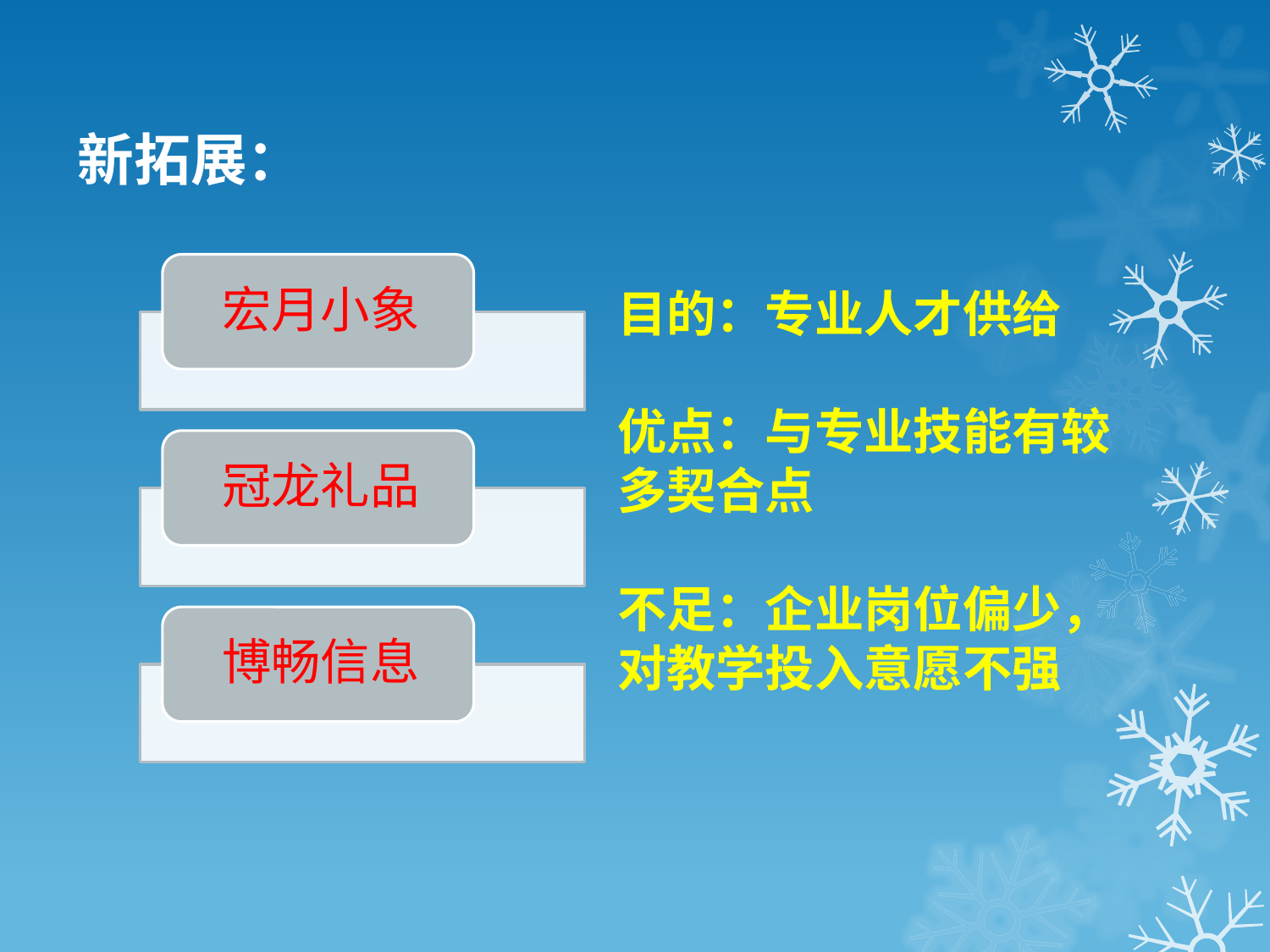

# 新拓展：
宏月小象
冠龙礼品
博畅信息
目的：专业人才供给

优点：与专业技能有较多契合点

不足：企业岗位偏少，对教学投入意愿不强